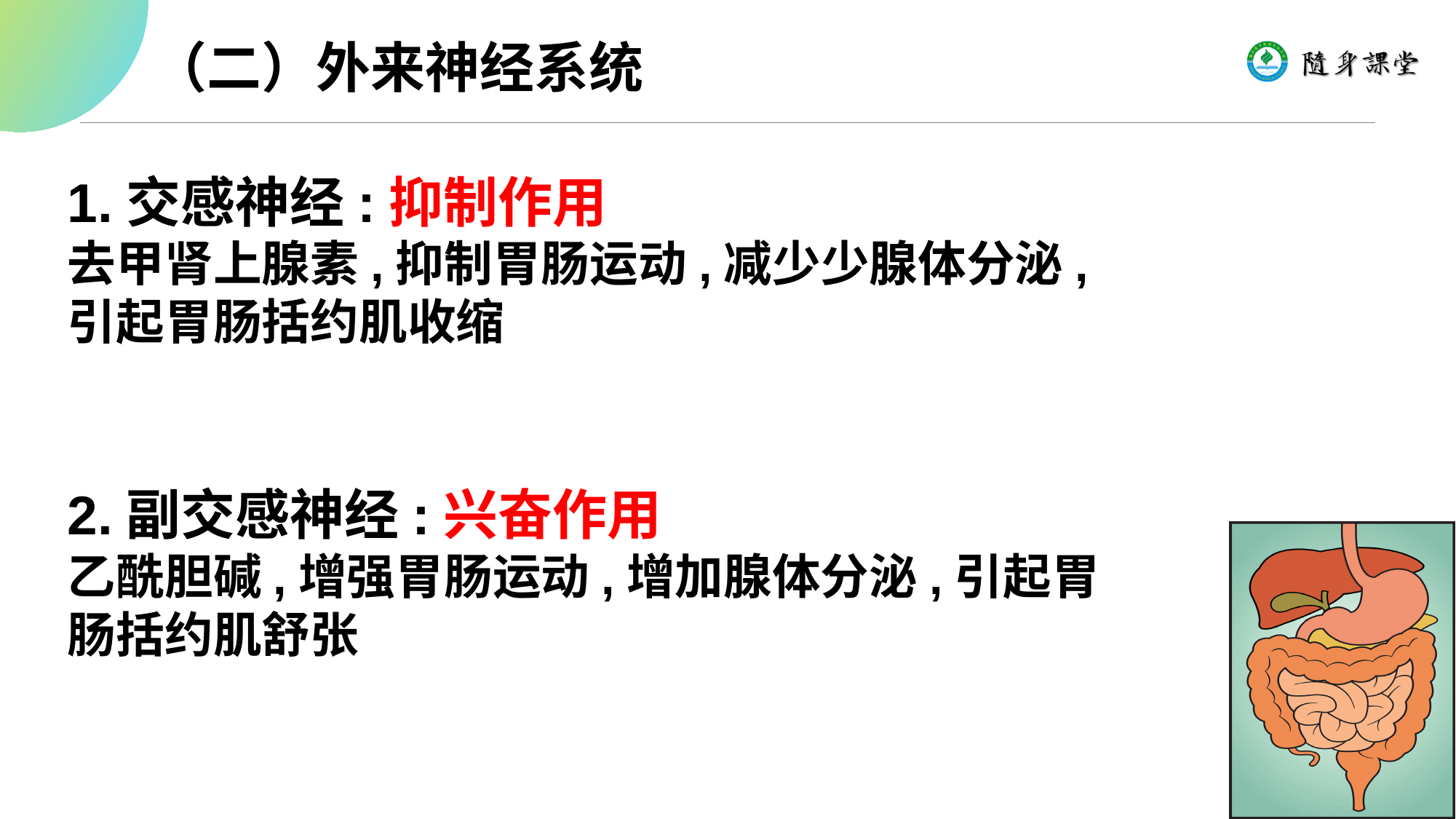

（二）外来神经系统
1.交感神经:抑制作用
去甲肾上腺素,抑制胃肠运动,减少少腺体分泌,引起胃肠括约肌收缩

2.副交感神经:兴奋作用
乙酰胆碱,增强胃肠运动,增加腺体分泌,引起胃肠括约肌舒张